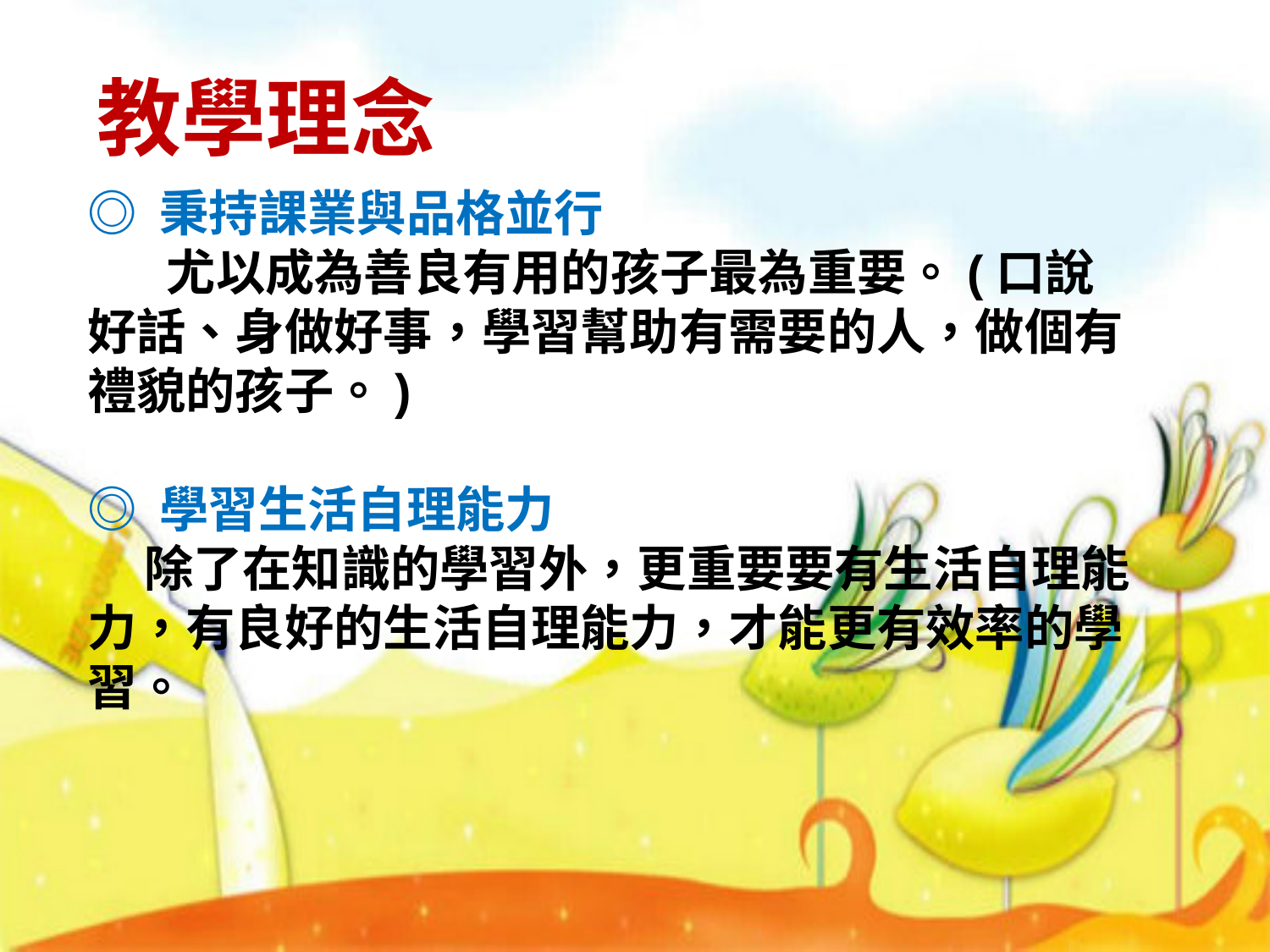

教學理念
◎ 秉持課業與品格並行
      尤以成為善良有用的孩子最為重要。(口說好話、身做好事，學習幫助有需要的人，做個有禮貌的孩子。)

◎ 學習生活自理能力
    除了在知識的學習外，更重要要有生活自理能力，有良好的生活自理能力，才能更有效率的學習。